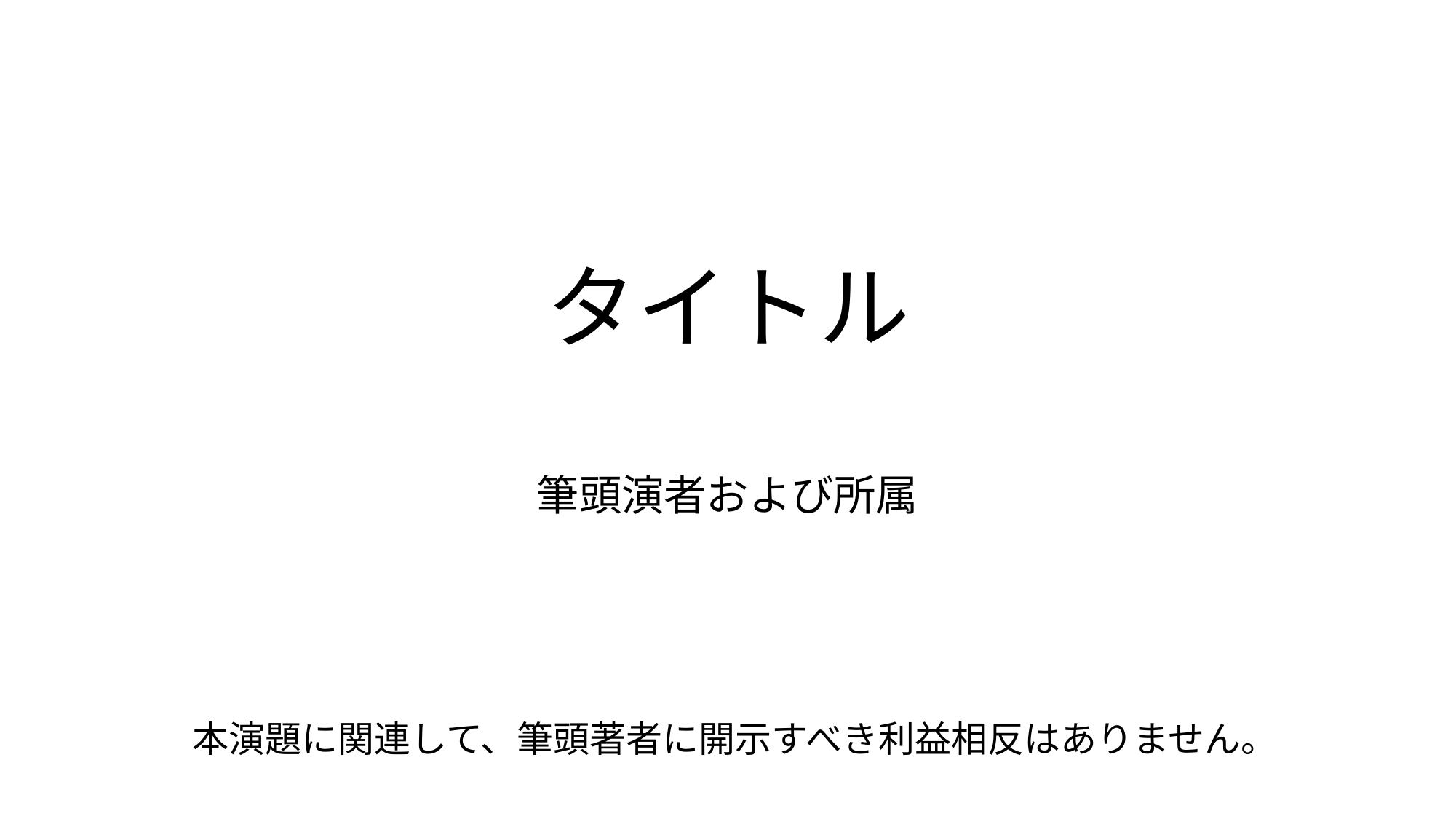

# タイトル
筆頭演者および所属
本演題に関連して、筆頭著者に開示すべき利益相反はありません。